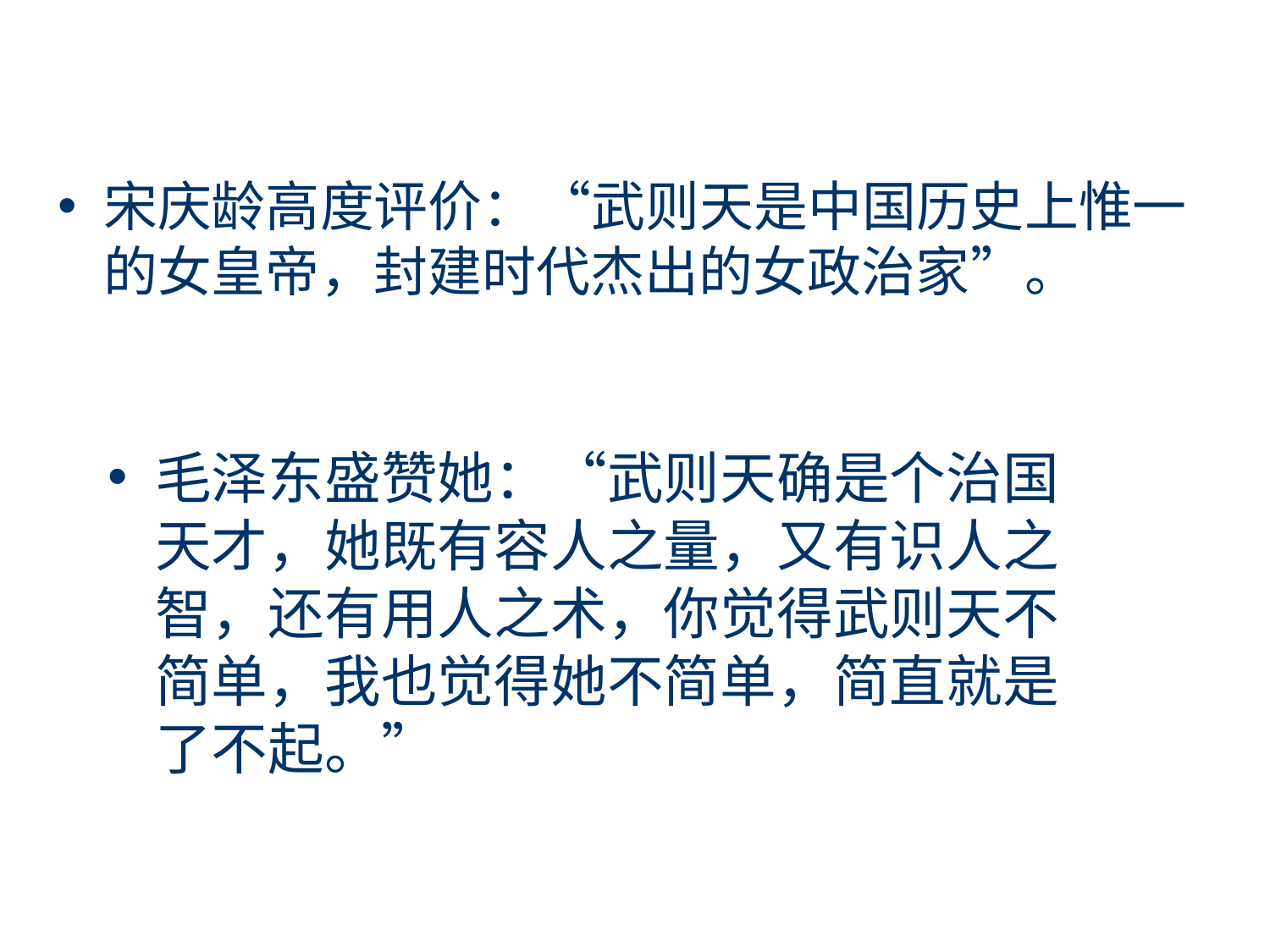

#
宋庆龄高度评价：“武则天是中国历史上惟一的女皇帝，封建时代杰出的女政治家”。
毛泽东盛赞她：“武则天确是个治国天才，她既有容人之量，又有识人之智，还有用人之术，你觉得武则天不简单，我也觉得她不简单，简直就是了不起。”